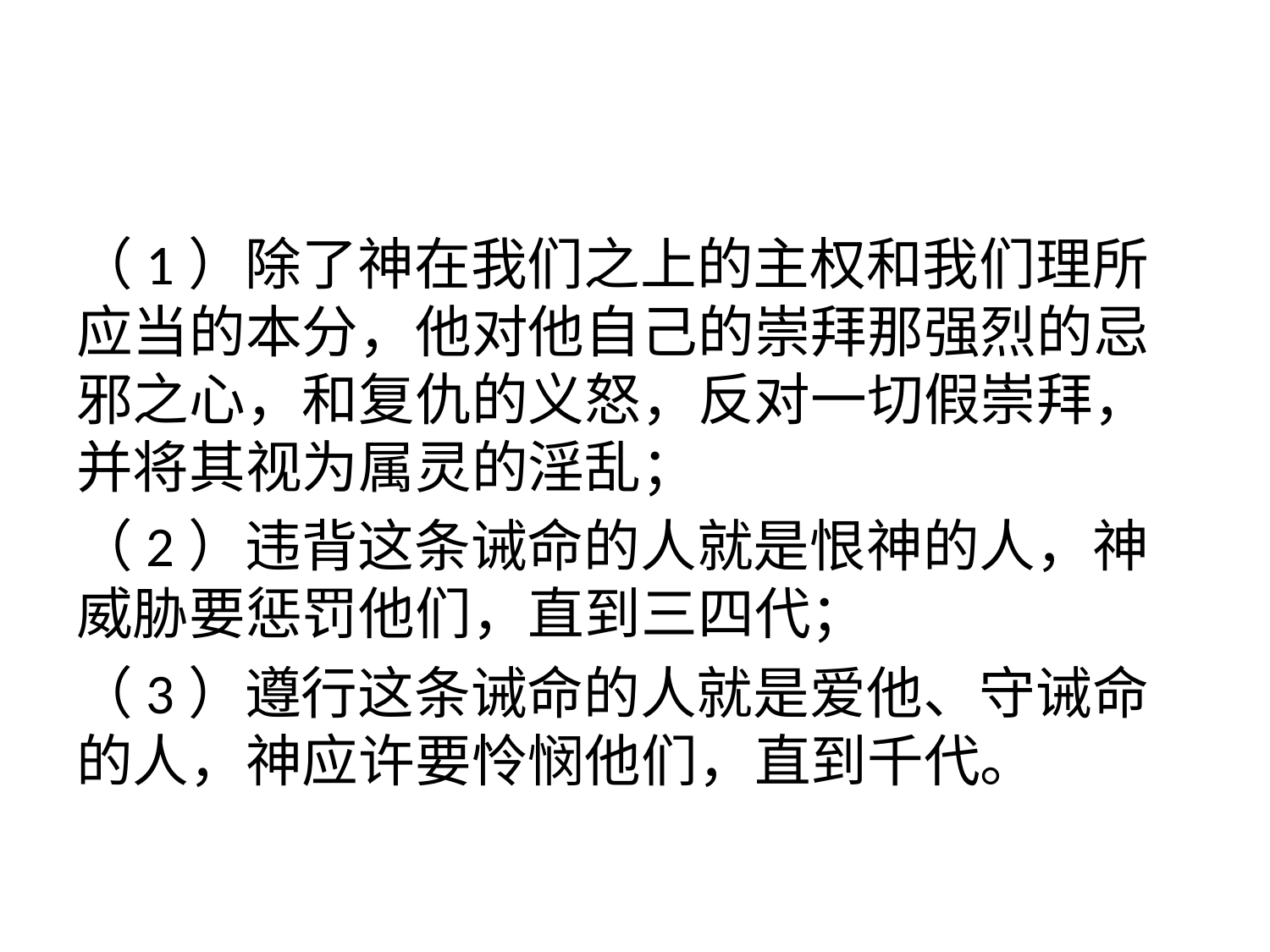

#
（1）除了神在我们之上的主权和我们理所应当的本分，他对他自己的崇拜那强烈的忌邪之心，和复仇的义怒，反对一切假崇拜，并将其视为属灵的淫乱；
（2）违背这条诫命的人就是恨神的人，神威胁要惩罚他们，直到三四代；
（3）遵行这条诫命的人就是爱他、守诫命的人，神应许要怜悯他们，直到千代。